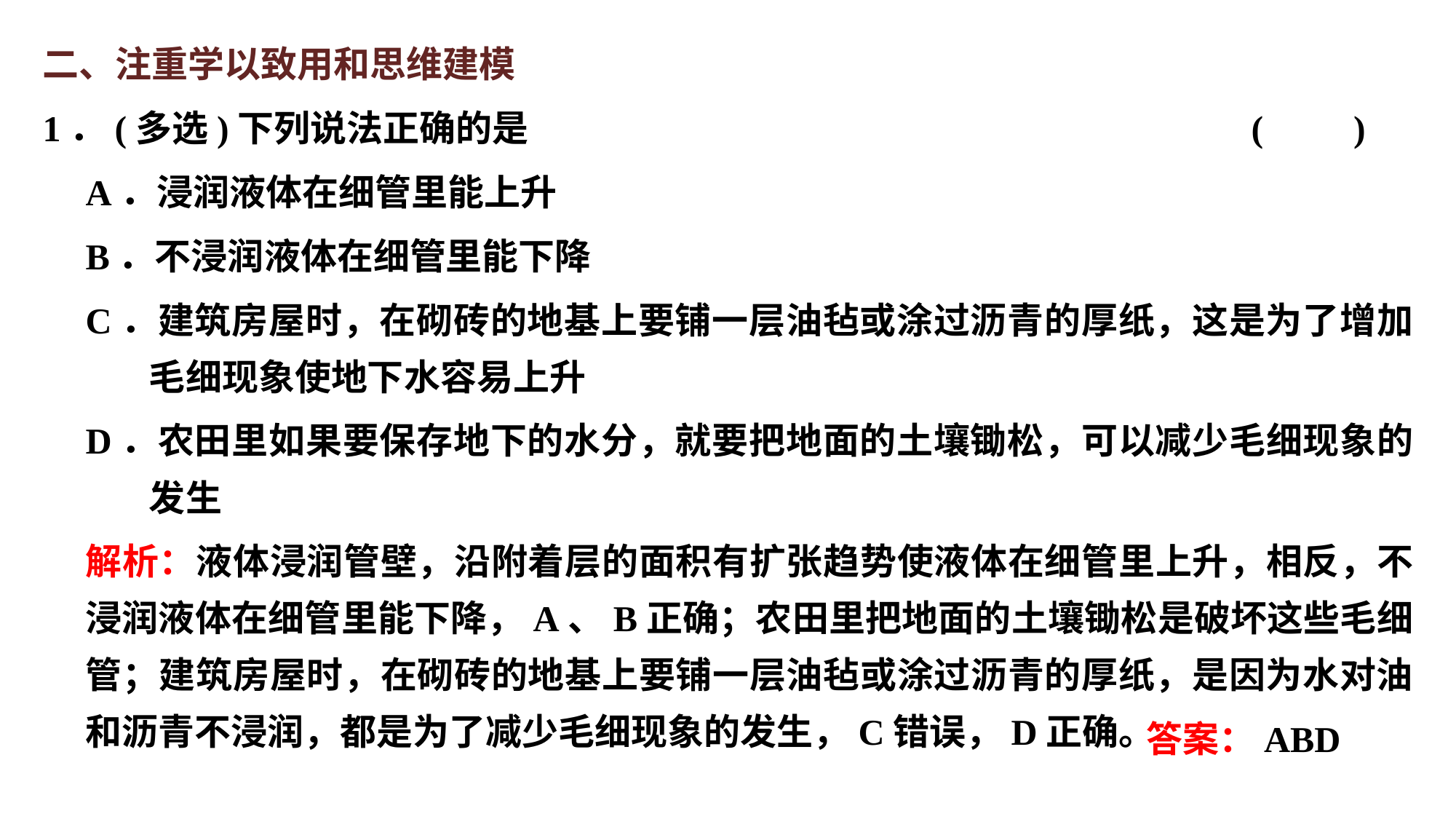

二、注重学以致用和思维建模
1．(多选)下列说法正确的是						        (　　)
A．浸润液体在细管里能上升
B．不浸润液体在细管里能下降
C．建筑房屋时，在砌砖的地基上要铺一层油毡或涂过沥青的厚纸，这是为了增加毛细现象使地下水容易上升
D．农田里如果要保存地下的水分，就要把地面的土壤锄松，可以减少毛细现象的发生
解析：液体浸润管壁，沿附着层的面积有扩张趋势使液体在细管里上升，相反，不浸润液体在细管里能下降，A、B正确；农田里把地面的土壤锄松是破坏这些毛细管；建筑房屋时，在砌砖的地基上要铺一层油毡或涂过沥青的厚纸，是因为水对油和沥青不浸润，都是为了减少毛细现象的发生，C错误，D正确。

答案：ABD